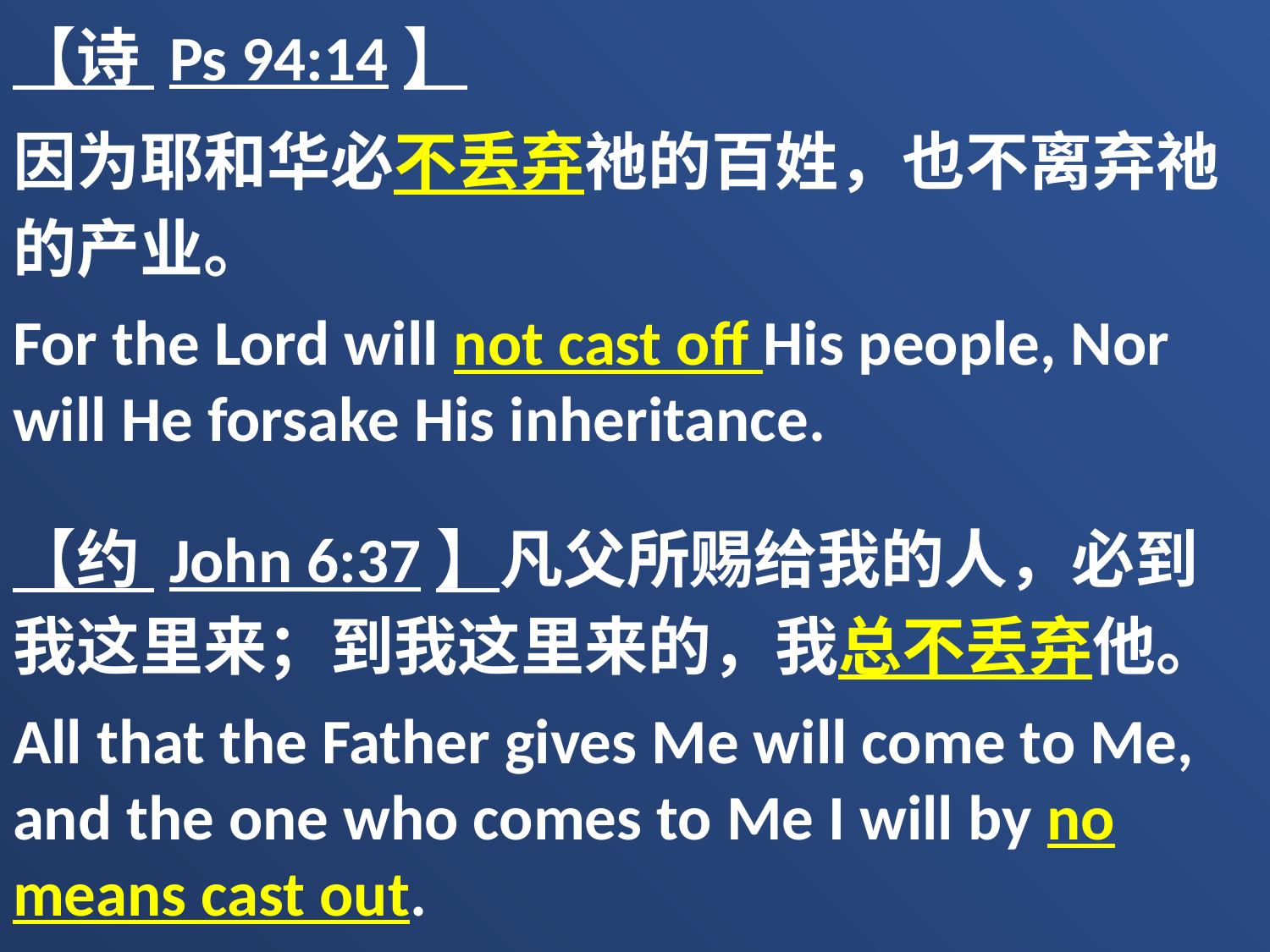

【诗 Ps 94:14】
因为耶和华必不丢弃祂的百姓，也不离弃祂的产业。
For the Lord will not cast off His people, Nor will He forsake His inheritance.

【约 John 6:37】凡父所赐给我的人，必到我这里来；到我这里来的，我总不丢弃他。
All that the Father gives Me will come to Me, and the one who comes to Me I will by no means cast out.